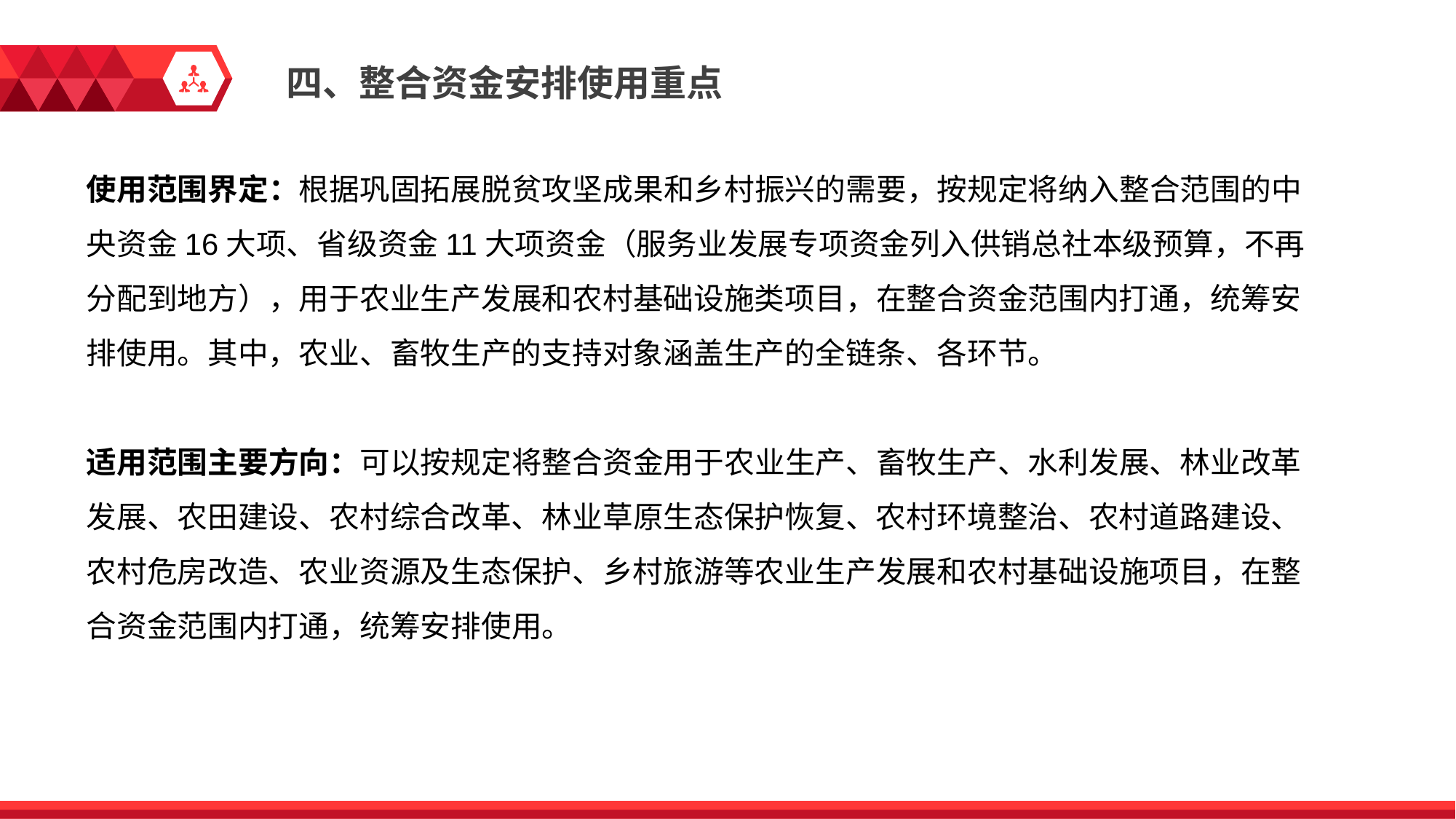

7
四、整合资金安排使用重点

使用范围界定：根据巩固拓展脱贫攻坚成果和乡村振兴的需要，按规定将纳入整合范围的中央资金16大项、省级资金11大项资金（服务业发展专项资金列入供销总社本级预算，不再分配到地方），用于农业生产发展和农村基础设施类项目，在整合资金范围内打通，统筹安排使用。其中，农业、畜牧生产的支持对象涵盖生产的全链条、各环节。

适用范围主要方向：可以按规定将整合资金用于农业生产、畜牧生产、水利发展、林业改革发展、农田建设、农村综合改革、林业草原生态保护恢复、农村环境整治、农村道路建设、农村危房改造、农业资源及生态保护、乡村旅游等农业生产发展和农村基础设施项目，在整合资金范围内打通，统筹安排使用。